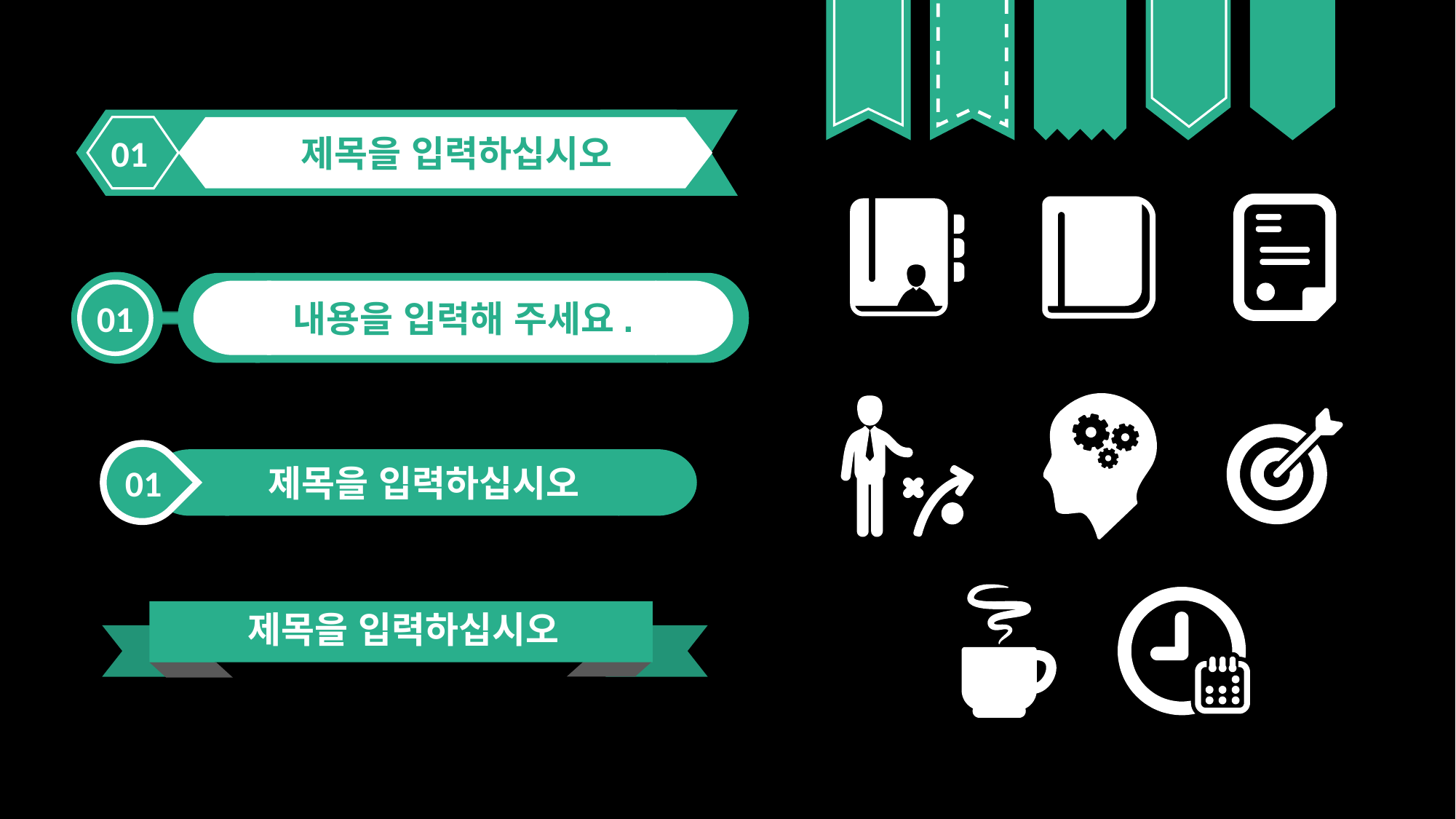

01
제목을 입력하십시오

01
내용을 입력해 주세요.

01
제목을 입력하십시오

제목을 입력하십시오